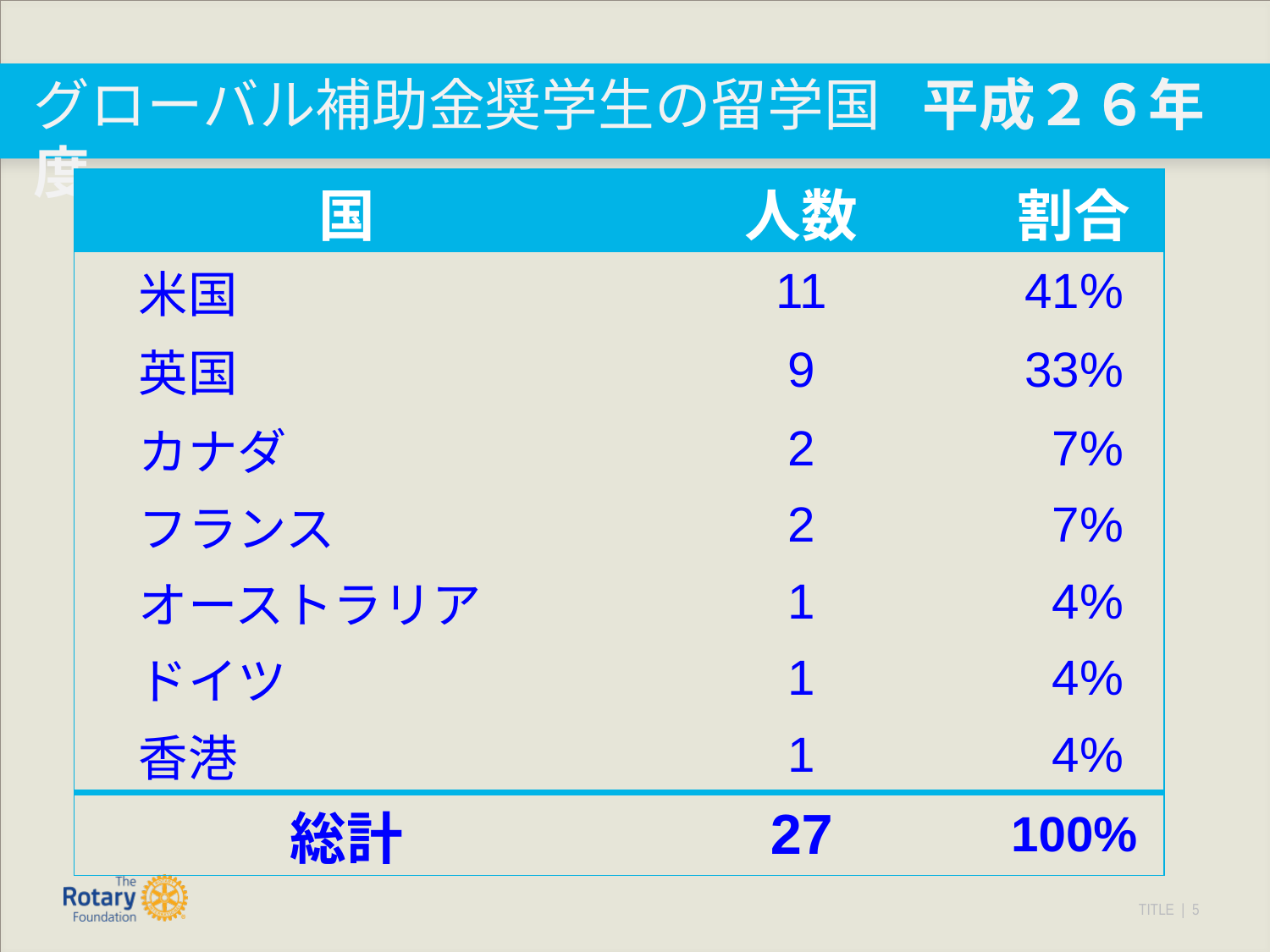

# グローバル補助金奨学生の留学国	平成２６年度
| 国 | 人数 | 割合 |
| --- | --- | --- |
| 米国 | 11 | 41% |
| 英国 | 9 | 33% |
| カナダ | 2 | 7% |
| フランス | 2 | 7% |
| オーストラリア | 1 | 4% |
| ドイツ | 1 | 4% |
| 香港 | 1 | 4% |
| 総計 | 27 | 100% |